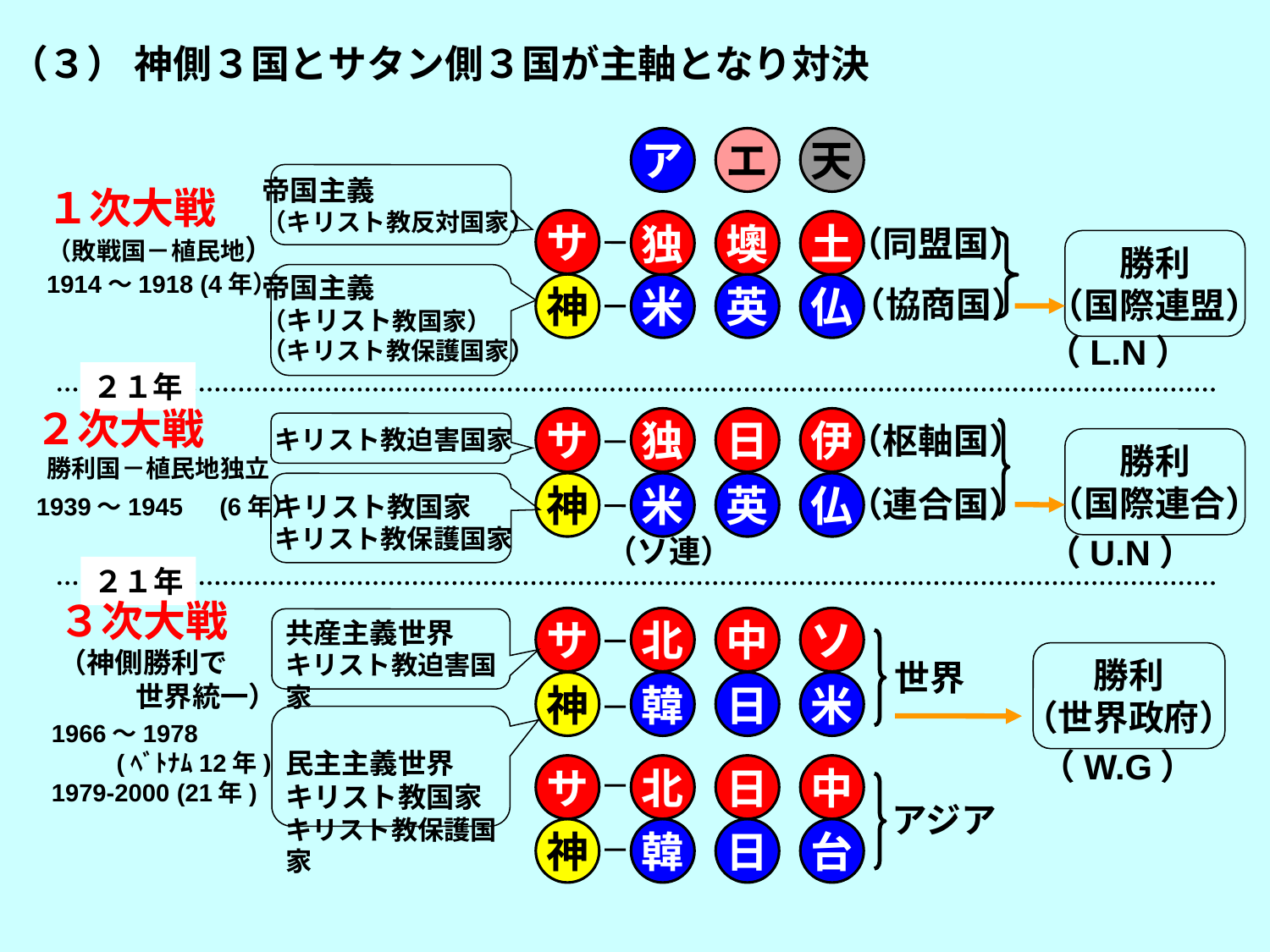

（３） 神側３国とサタン側３国が主軸となり対決
ア
エ
天

帝国主義
（キリスト教反対国家）

帝国主義
（キリスト教国家）
（キリスト教保護国家）
１次大戦
（敗戦国－植民地）
サ
独
墺
土
（同盟国）
勝利
（国際連盟）

1914～1918 (4年）

神
米
英
仏
（協商国）

（L.N）
２１年

２次大戦
 勝利国－植民地独立
サ
独
日
伊
（枢軸国）

キリスト教迫害国家

キリスト教国家
キリスト教保護国家

勝利
（国際連合）

神
米
英
仏

（連合国）
1939～1945　(6年）

（U.N）
（ソ連）
２１年

３次大戦
（神側勝利で
         世界統一）
サ
北
中
ソ

共産主義世界
キリスト教迫害国家

民主主義世界
キリスト教国家
キリスト教保護国家

勝利
（世界政府）
世界
神
韓
日
米

1966～1978
    　 (ﾍﾞﾄﾅﾑ12年)
1979-2000 (21年)

（W.G）
サ
北
日
中

アジア
神
韓
日
台